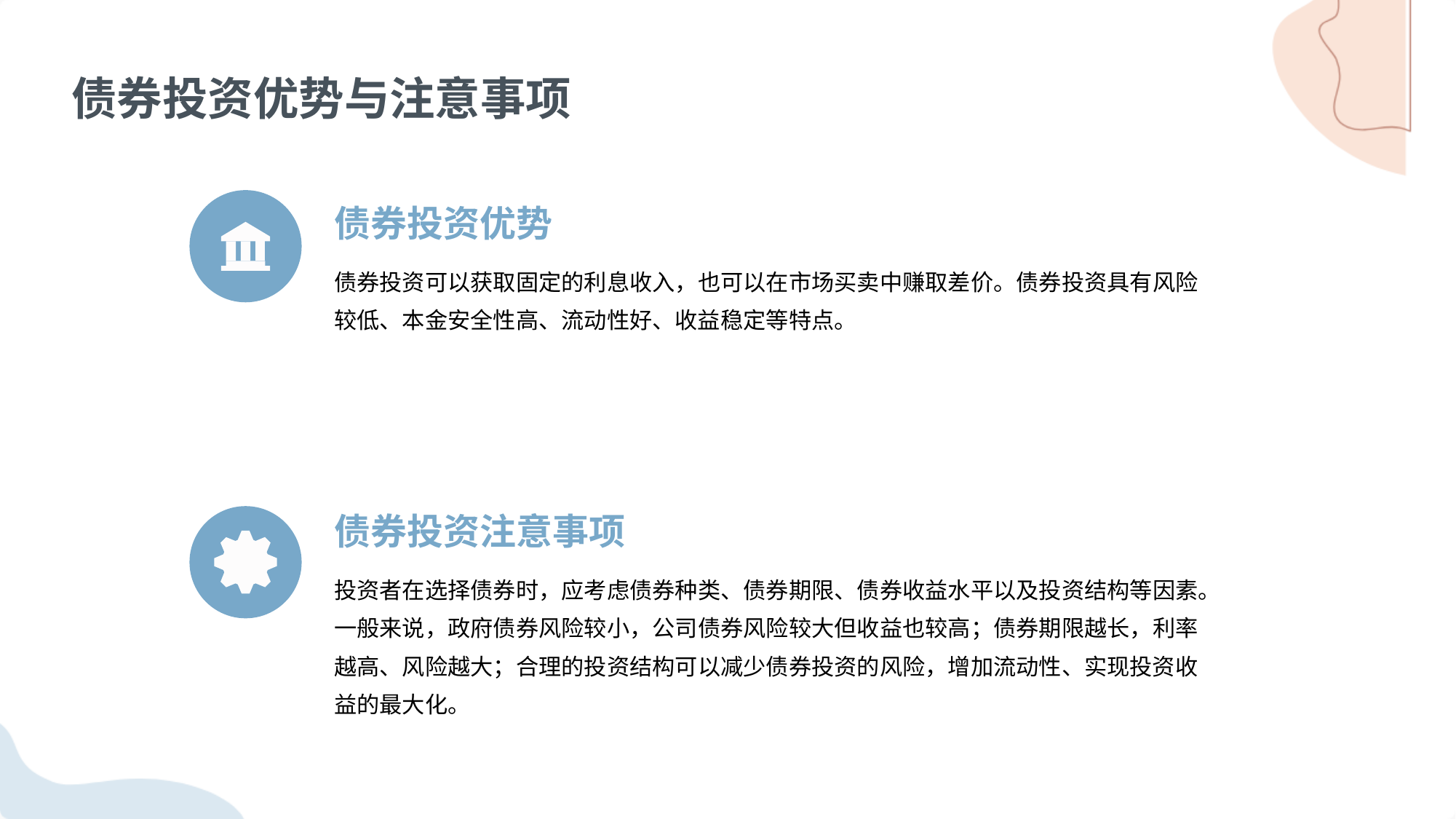

债券投资优势与注意事项
债券投资优势

债券投资可以获取固定的利息收入，也可以在市场买卖中赚取差价。债券投资具有风险较低、本金安全性高、流动性好、收益稳定等特点。
债券投资注意事项

投资者在选择债券时，应考虑债券种类、债券期限、债券收益水平以及投资结构等因素。一般来说，政府债券风险较小，公司债券风险较大但收益也较高；债券期限越长，利率越高、风险越大；合理的投资结构可以减少债券投资的风险，增加流动性、实现投资收益的最大化。